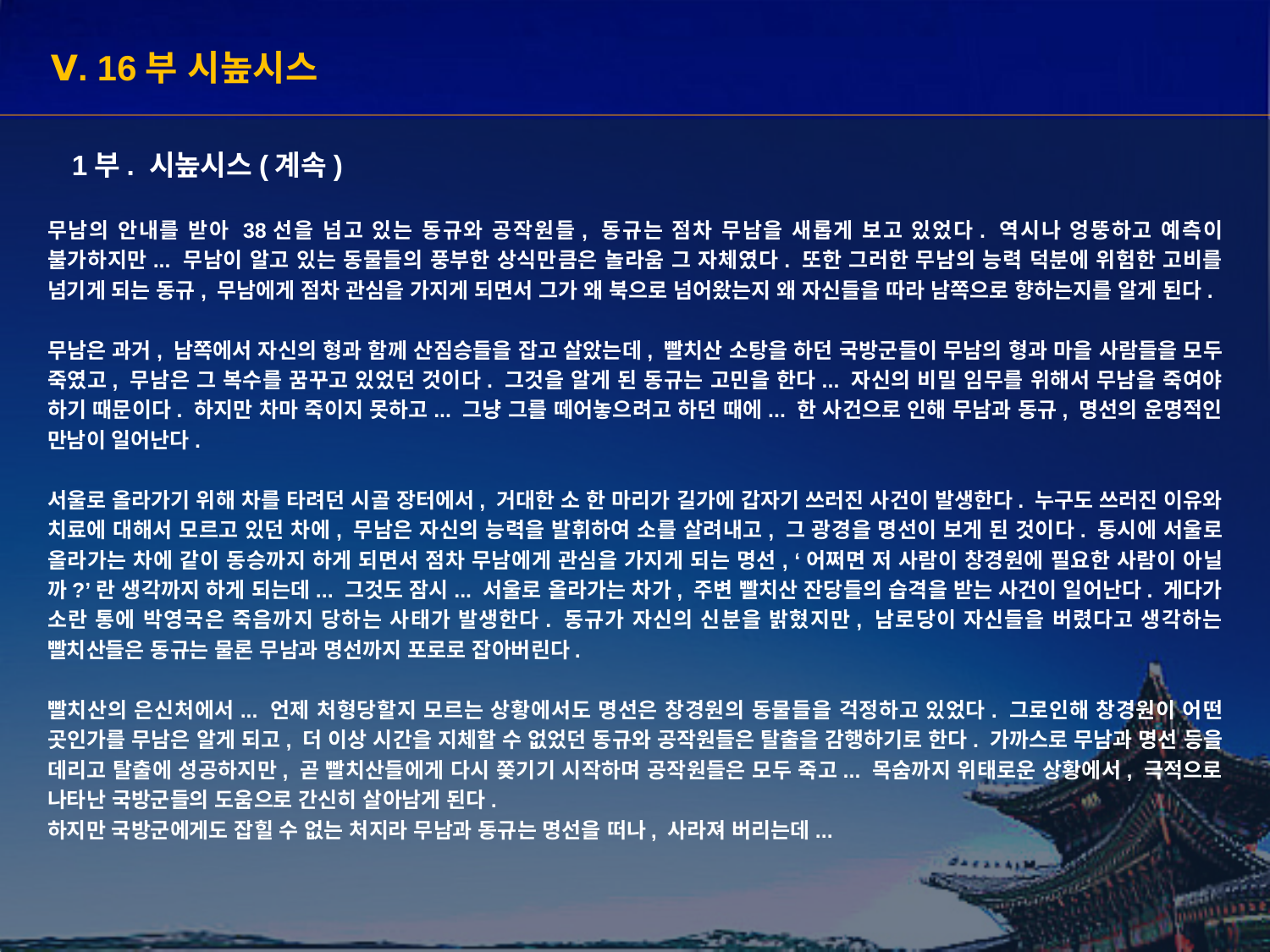

Ⅴ. 16부 시높시스

1부. 시높시스(계속)

무남의 안내를 받아 38선을 넘고 있는 동규와 공작원들, 동규는 점차 무남을 새롭게 보고 있었다. 역시나 엉뚱하고 예측이 불가하지만... 무남이 알고 있는 동물들의 풍부한 상식만큼은 놀라움 그 자체였다. 또한 그러한 무남의 능력 덕분에 위험한 고비를 넘기게 되는 동규, 무남에게 점차 관심을 가지게 되면서 그가 왜 북으로 넘어왔는지 왜 자신들을 따라 남쪽으로 향하는지를 알게 된다.

무남은 과거, 남쪽에서 자신의 형과 함께 산짐승들을 잡고 살았는데, 빨치산 소탕을 하던 국방군들이 무남의 형과 마을 사람들을 모두 죽였고, 무남은 그 복수를 꿈꾸고 있었던 것이다. 그것을 알게 된 동규는 고민을 한다... 자신의 비밀 임무를 위해서 무남을 죽여야 하기 때문이다. 하지만 차마 죽이지 못하고... 그냥 그를 떼어놓으려고 하던 때에... 한 사건으로 인해 무남과 동규, 명선의 운명적인 만남이 일어난다.

서울로 올라가기 위해 차를 타려던 시골 장터에서, 거대한 소 한 마리가 길가에 갑자기 쓰러진 사건이 발생한다. 누구도 쓰러진 이유와 치료에 대해서 모르고 있던 차에, 무남은 자신의 능력을 발휘하여 소를 살려내고, 그 광경을 명선이 보게 된 것이다. 동시에 서울로 올라가는 차에 같이 동승까지 하게 되면서 점차 무남에게 관심을 가지게 되는 명선, ‘어쩌면 저 사람이 창경원에 필요한 사람이 아닐까?’란 생각까지 하게 되는데... 그것도 잠시... 서울로 올라가는 차가, 주변 빨치산 잔당들의 습격을 받는 사건이 일어난다. 게다가 소란 통에 박영국은 죽음까지 당하는 사태가 발생한다. 동규가 자신의 신분을 밝혔지만, 남로당이 자신들을 버렸다고 생각하는 빨치산들은 동규는 물론 무남과 명선까지 포로로 잡아버린다.

빨치산의 은신처에서... 언제 처형당할지 모르는 상황에서도 명선은 창경원의 동물들을 걱정하고 있었다. 그로인해 창경원이 어떤 곳인가를 무남은 알게 되고, 더 이상 시간을 지체할 수 없었던 동규와 공작원들은 탈출을 감행하기로 한다. 가까스로 무남과 명선 등을 데리고 탈출에 성공하지만, 곧 빨치산들에게 다시 쫒기기 시작하며 공작원들은 모두 죽고... 목숨까지 위태로운 상황에서, 극적으로 나타난 국방군들의 도움으로 간신히 살아남게 된다.
하지만 국방군에게도 잡힐 수 없는 처지라 무남과 동규는 명선을 떠나, 사라져 버리는데...